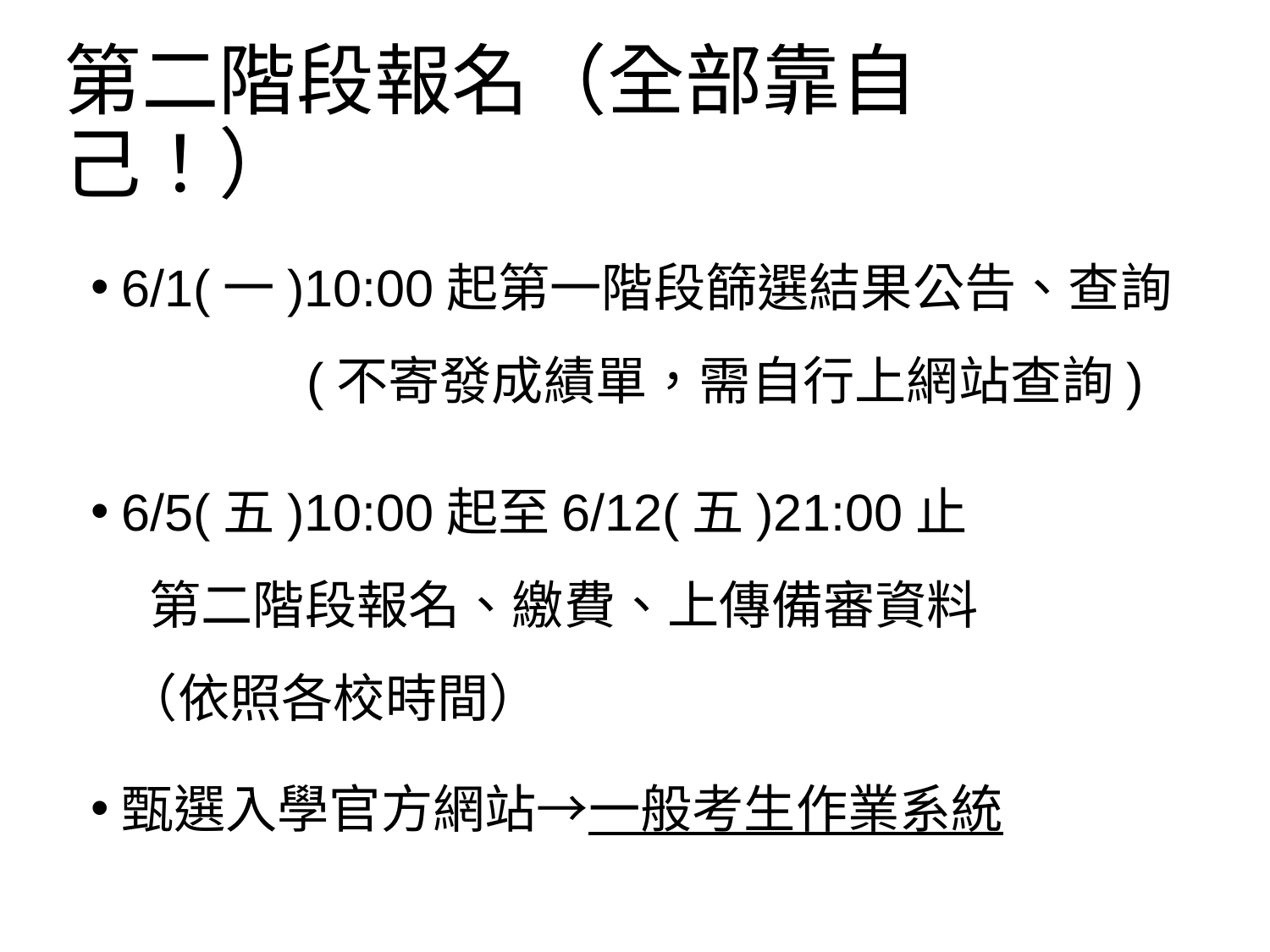

# 第二階段報名（全部靠自己！）
6/1(一)10:00起第一階段篩選結果公告、查詢
               (不寄發成績單，需自行上網站查詢)
6/5(五)10:00起至6/12(五)21:00止
    第二階段報名、繳費、上傳備審資料
  （依照各校時間）
甄選入學官方網站→一般考生作業系統